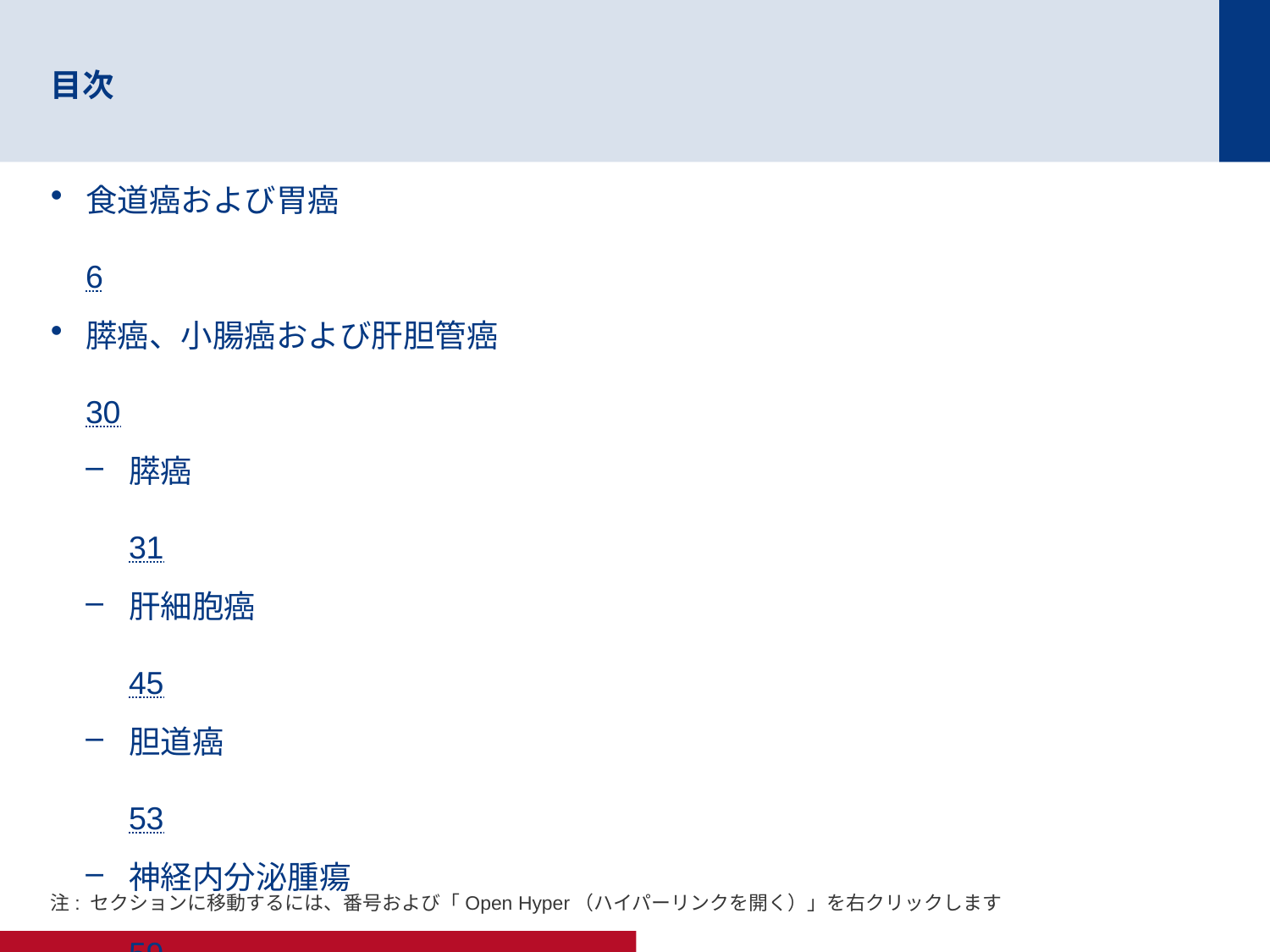

# 目次
食道癌および胃癌	6
膵癌、小腸癌および肝胆管癌	30
膵癌	31
肝細胞癌	45
胆道癌	53
神経内分泌腫瘍	59
結腸癌、直腸癌および肛門癌	64
注: セクションに移動するには、番号および「Open Hyper（ハイパーリンクを開く）」を右クリックします